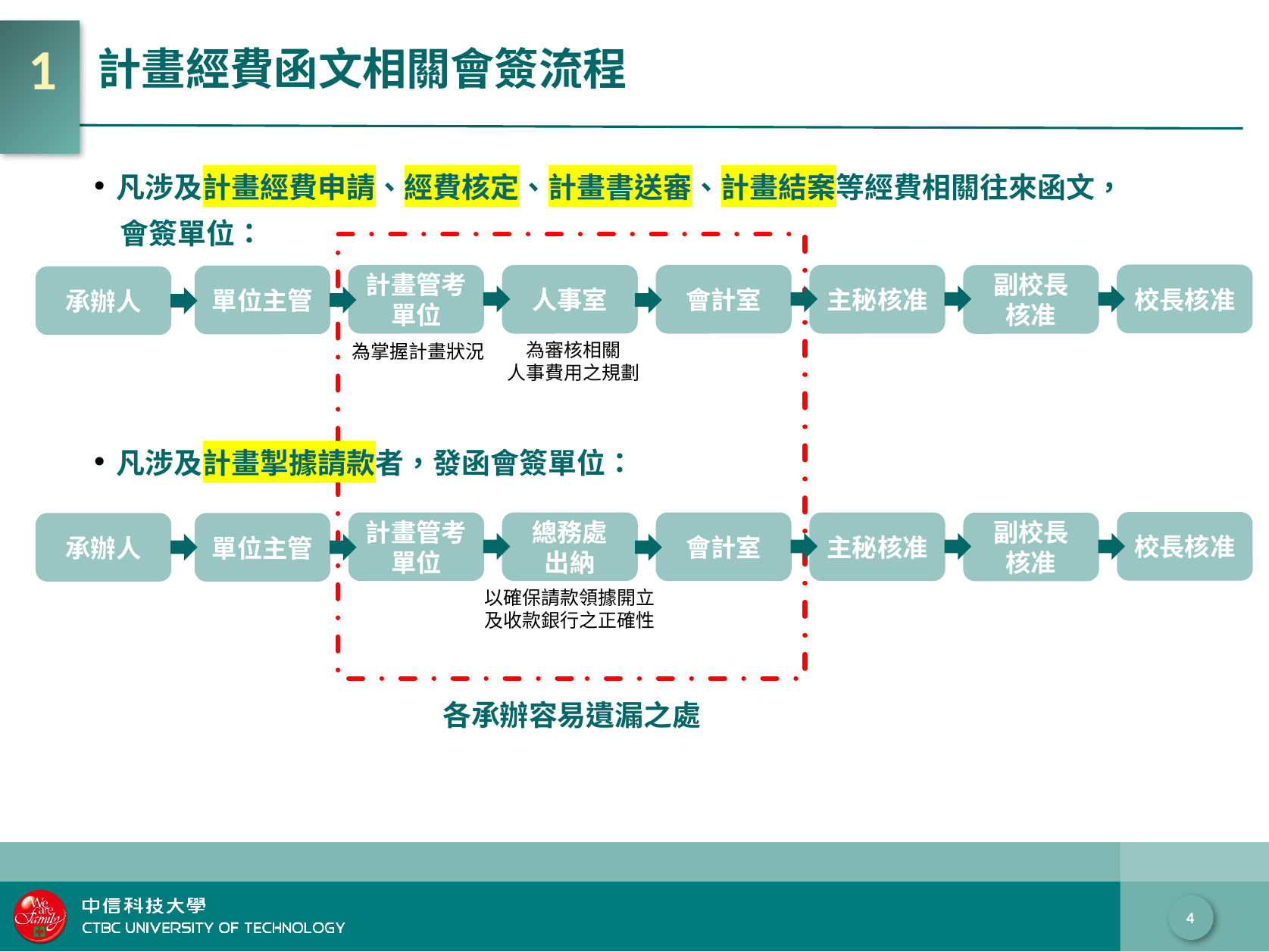

# 計畫經費函文相關會簽流程
1
凡涉及計畫經費申請、經費核定、計畫書送審、計畫結案等經費相關往來函文，
　會簽單位：

凡涉及計畫掣據請款者，發函會簽單位：

校長核准
計畫管考單位
人事室
會計室
主秘核准
副校長
核准
單位主管

為審核相關
人事費用之規劃
承辦人

為掌握計畫狀況
校長核准
計畫管考單位
總務處
出納
會計室
主秘核准
副校長
核准
單位主管

以確保請款領據開立
及收款銀行之正確性
承辦人

各承辦容易遺漏之處
4